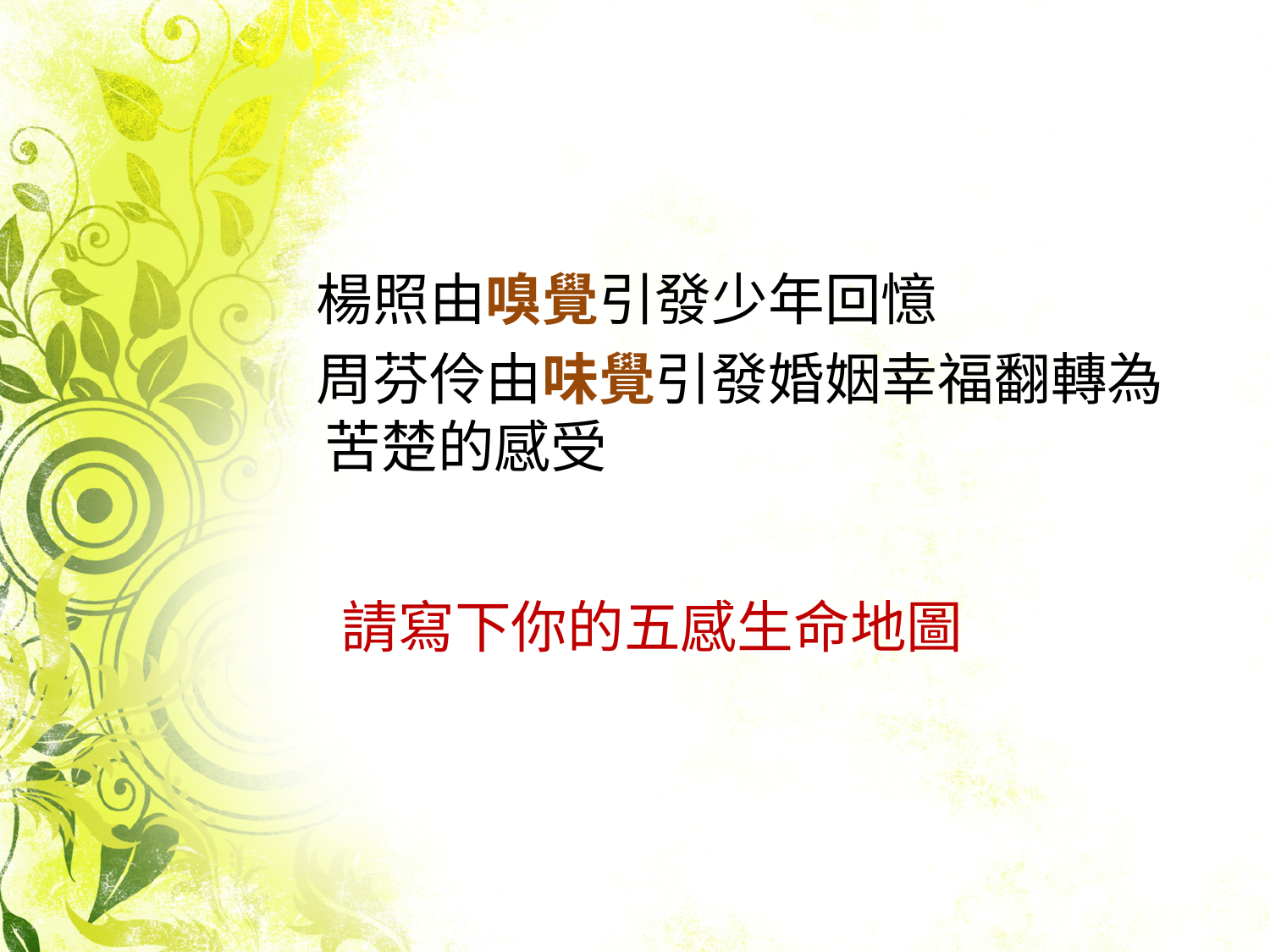

#
  楊照由嗅覺引發少年回憶
  周芬伶由味覺引發婚姻幸福翻轉為    苦楚的感受
    請寫下你的五感生命地圖